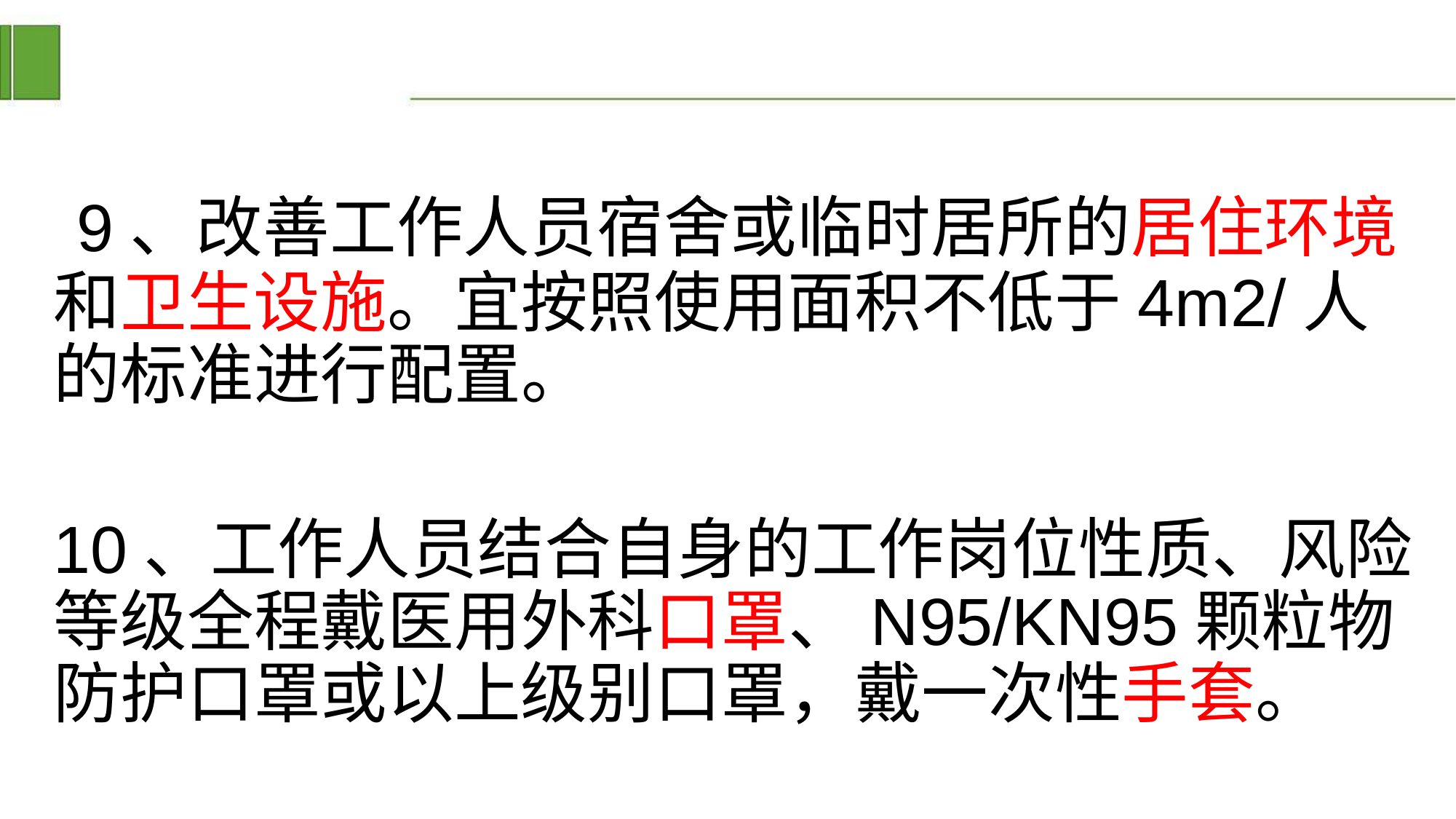

9、改善工作人员宿舍或临时居所的居住环境和卫生设施。宜按照使用面积不低于4m2/人的标准进行配置。

10、工作人员结合自身的工作岗位性质、风险等级全程戴医用外科口罩、N95/KN95颗粒物防护口罩或以上级别口罩，戴一次性手套。
17